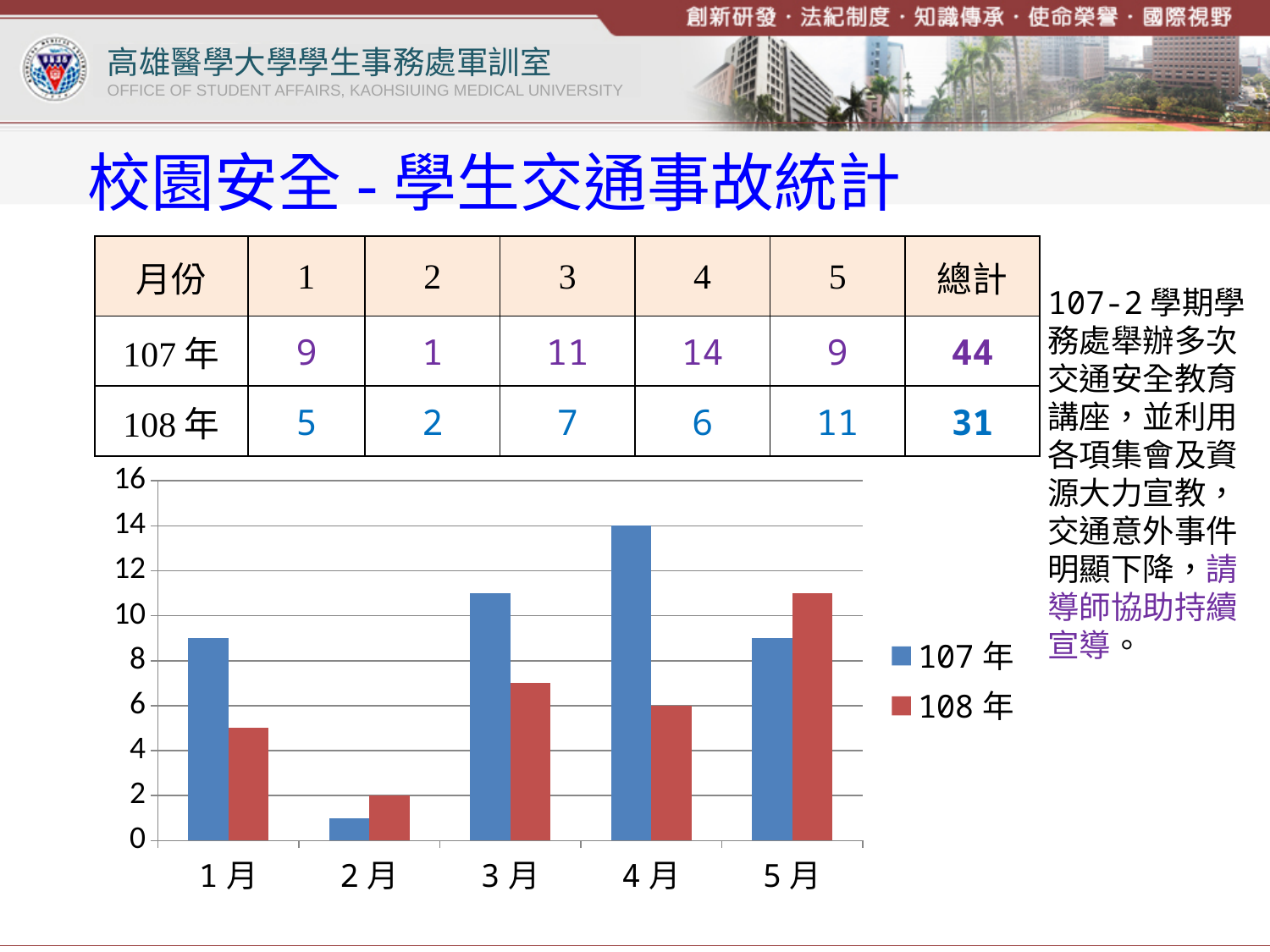

高雄醫學大學學生事務處軍訓室
OFFICE OF STUDENT AFFAIRS, KAOHSIUING MEDICAL UNIVERSITY
# 校園安全-學生交通事故統計

| 月份 | 1 | 2 | 3 | 4 | 5 | 總計 |
| --- | --- | --- | --- | --- | --- | --- |
| 107年 | 9 | 1 | 11 | 14 | 9 | 44 |
| 108年 | 5 | 2 | 7 | 6 | 11 | 31 |
107-2學期學務處舉辦多次交通安全教育講座，並利用各項集會及資源大力宣教，交通意外事件明顯下降，請導師協助持續宣導。

### Chart

| Category | 107年 | 108年 |
|---|---|---|
| 1月 | 9.0 | 5.0 |
| 2月 | 1.0 | 2.0 |
| 3月 | 11.0 | 7.0 |
| 4月 | 14.0 | 6.0 |
| 5月 | 9.0 | 11.0 |